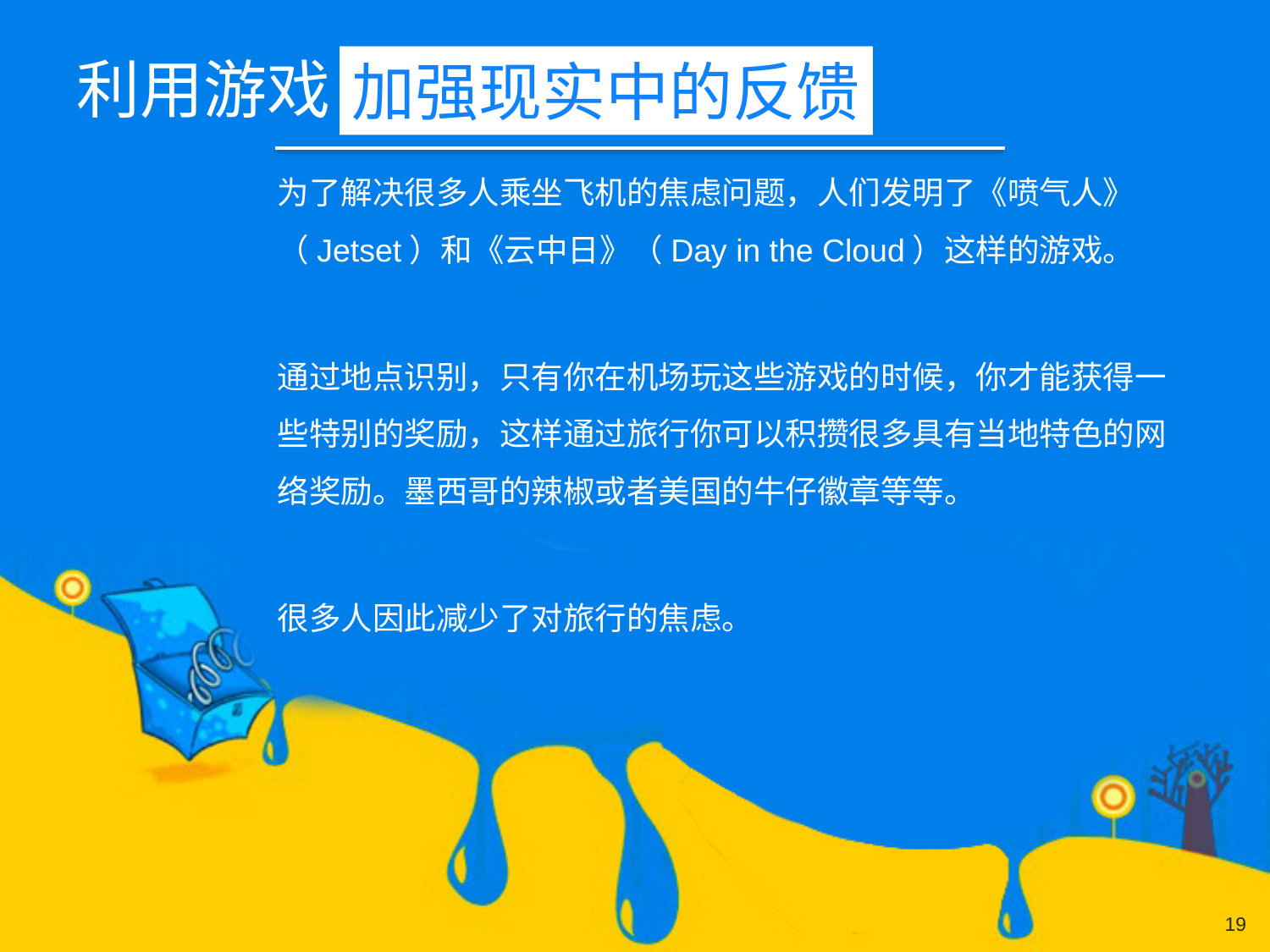

# 利用游戏
加强现实中的反馈
为了解决很多人乘坐飞机的焦虑问题，人们发明了《喷气人》（Jetset）和《云中日》（Day in the Cloud）这样的游戏。

通过地点识别，只有你在机场玩这些游戏的时候，你才能获得一些特别的奖励，这样通过旅行你可以积攒很多具有当地特色的网络奖励。墨西哥的辣椒或者美国的牛仔徽章等等。

很多人因此减少了对旅行的焦虑。